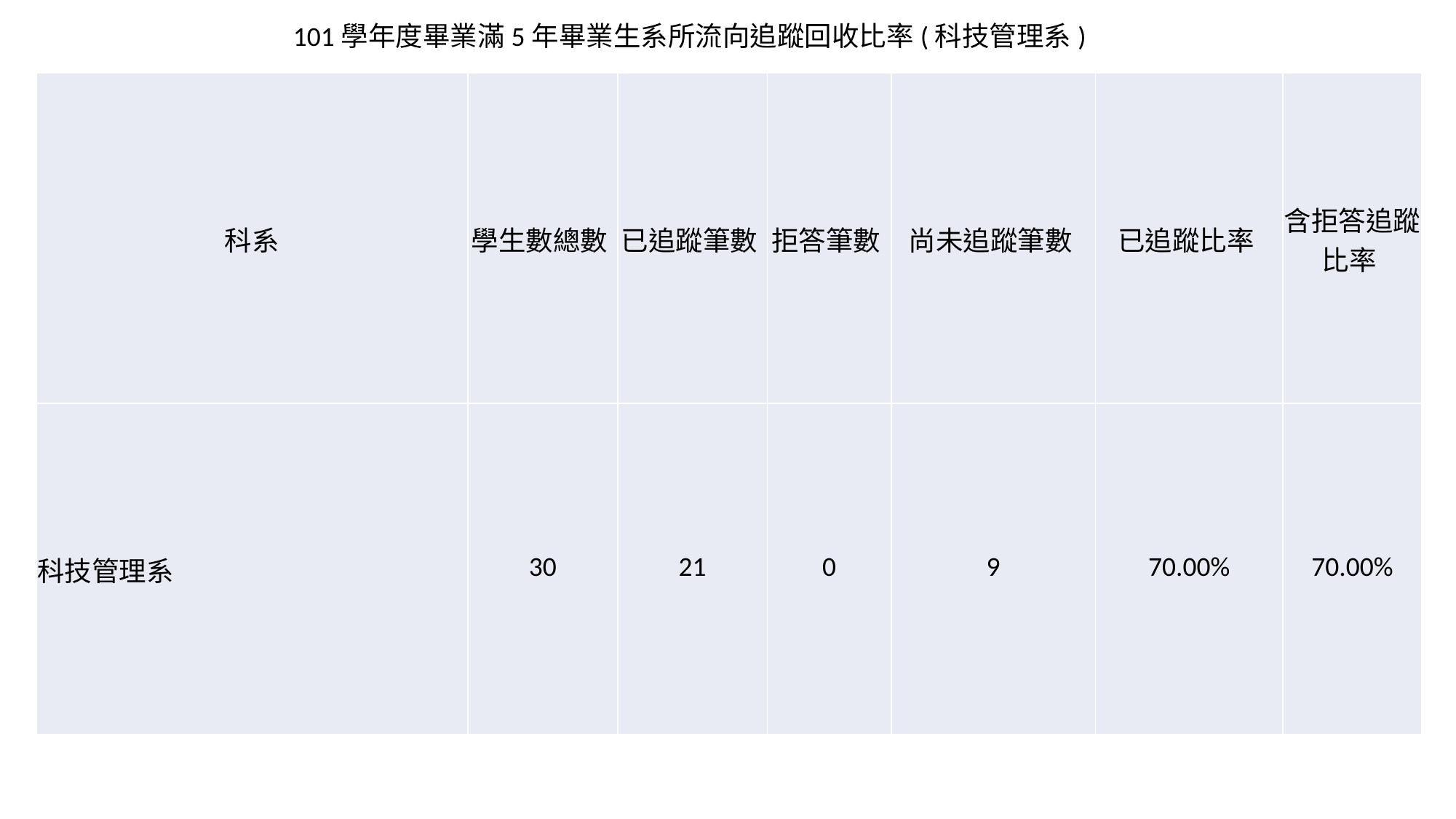

101學年度畢業滿5年畢業生系所流向追蹤回收比率(科技管理系)
| 科系 | 學生數總數 | 已追蹤筆數 | 拒答筆數 | 尚未追蹤筆數 | 已追蹤比率 | 含拒答追蹤比率 |
| --- | --- | --- | --- | --- | --- | --- |
| 科技管理系 | 30 | 21 | 0 | 9 | 70.00% | 70.00% |